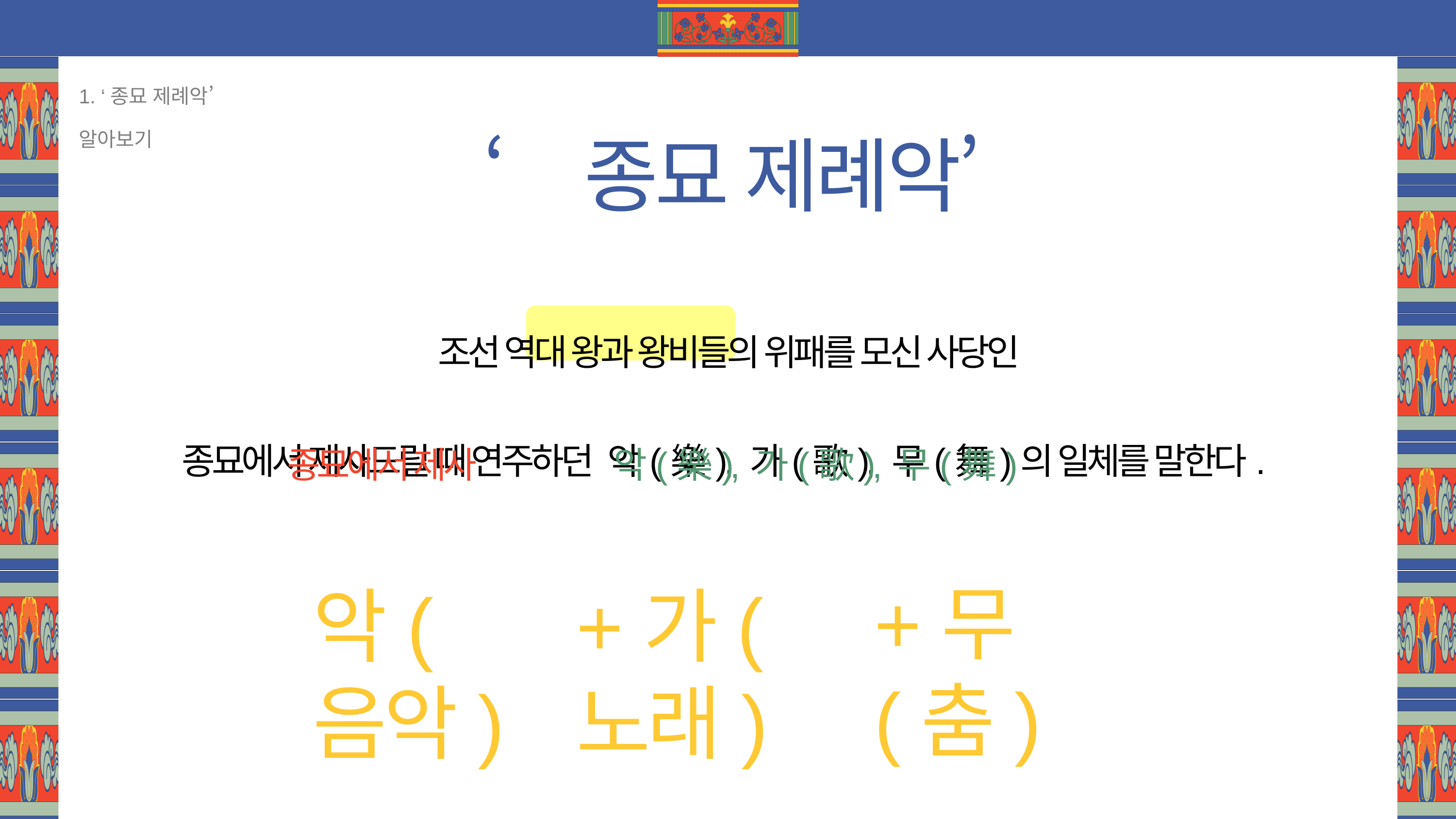

1. ‘종묘 제례악’ 알아보기
‘종묘 제례악’
조선 역대 왕과 왕비들의 위패를 모신 사당인
종묘에서 제사드릴 때 연주하던  악(樂), 가(歌), 무(舞)의 일체를 말한다.

종묘에서 제사
악(樂), 가(歌), 무(舞)
+무(춤)
악(음악)
+가(노래)